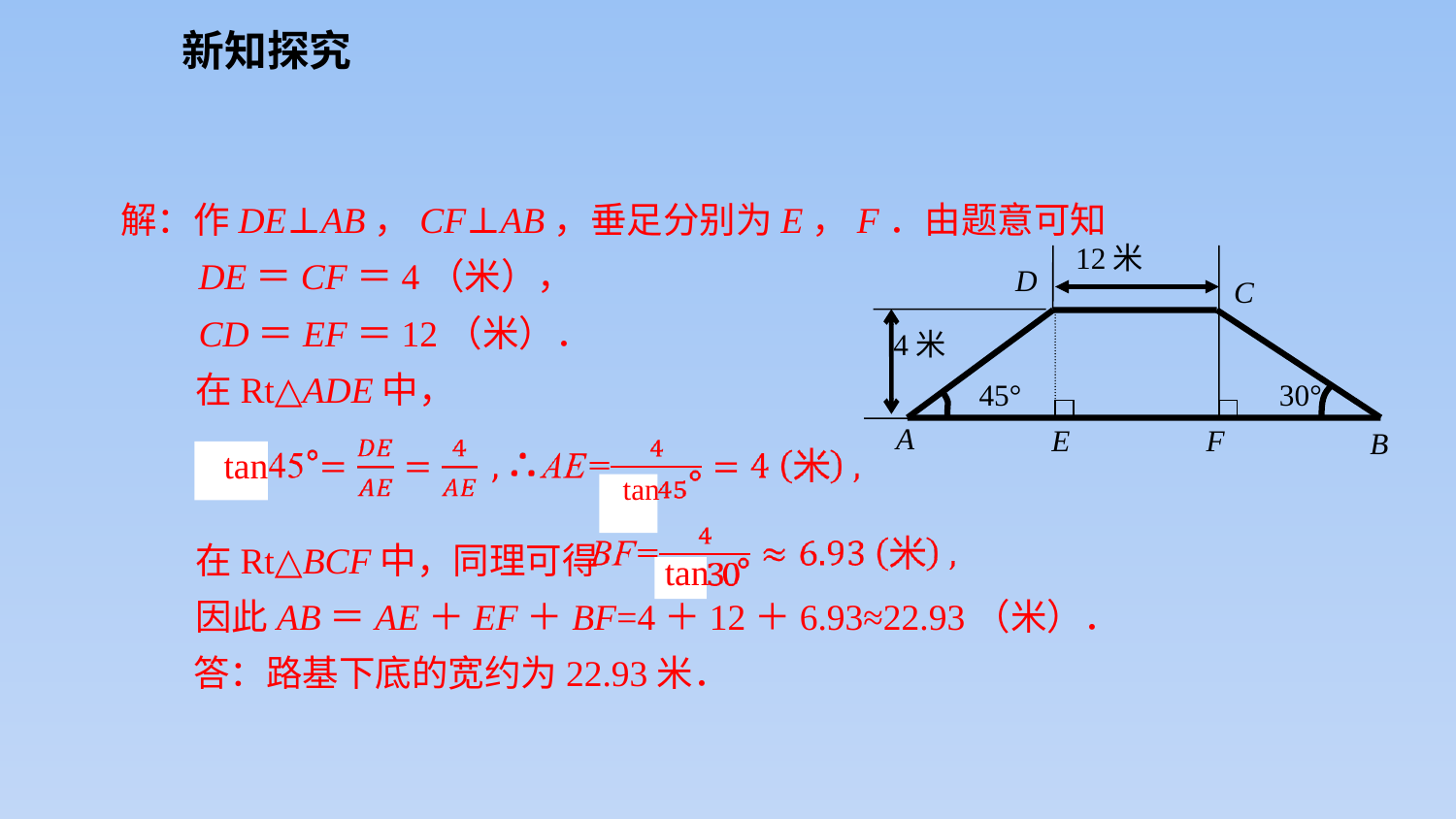

新知探究
解：作DE⊥AB，CF⊥AB，垂足分别为E，F．由题意可知
　    DE＝CF＝4（米），
　    CD＝EF＝12（米）．
        在Rt△ADE中，

        在Rt△BCF中，同理可得
        因此AB＝AE＋EF＋BF=4＋12＋6.93≈22.93（米）．
　　答：路基下底的宽约为22.93米．
12米

D
C

4米
45°
30°

A
E
F
B

tan

tan

tan